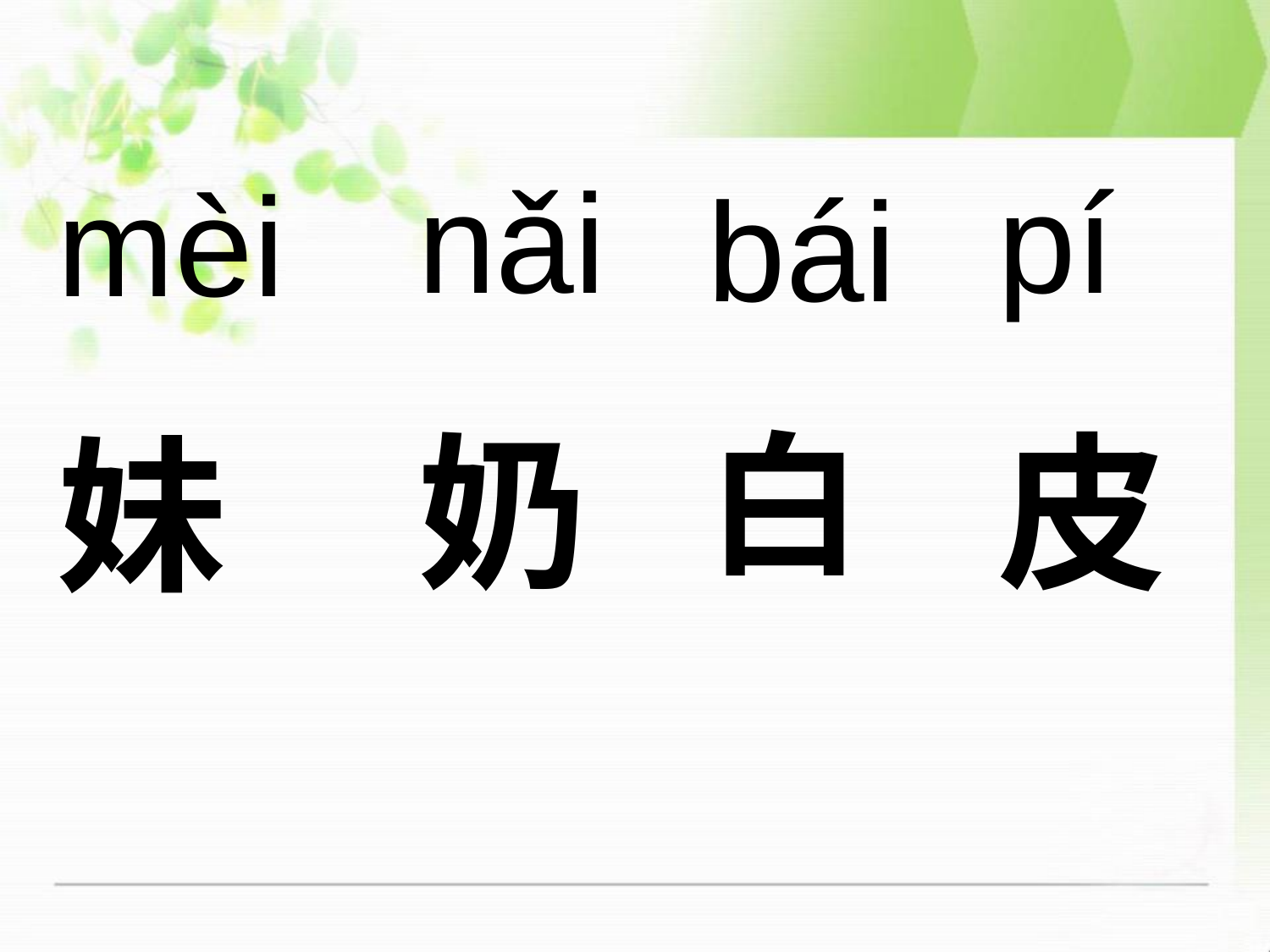

nǎi
奶
pí
皮
mèi
妹
bái
白